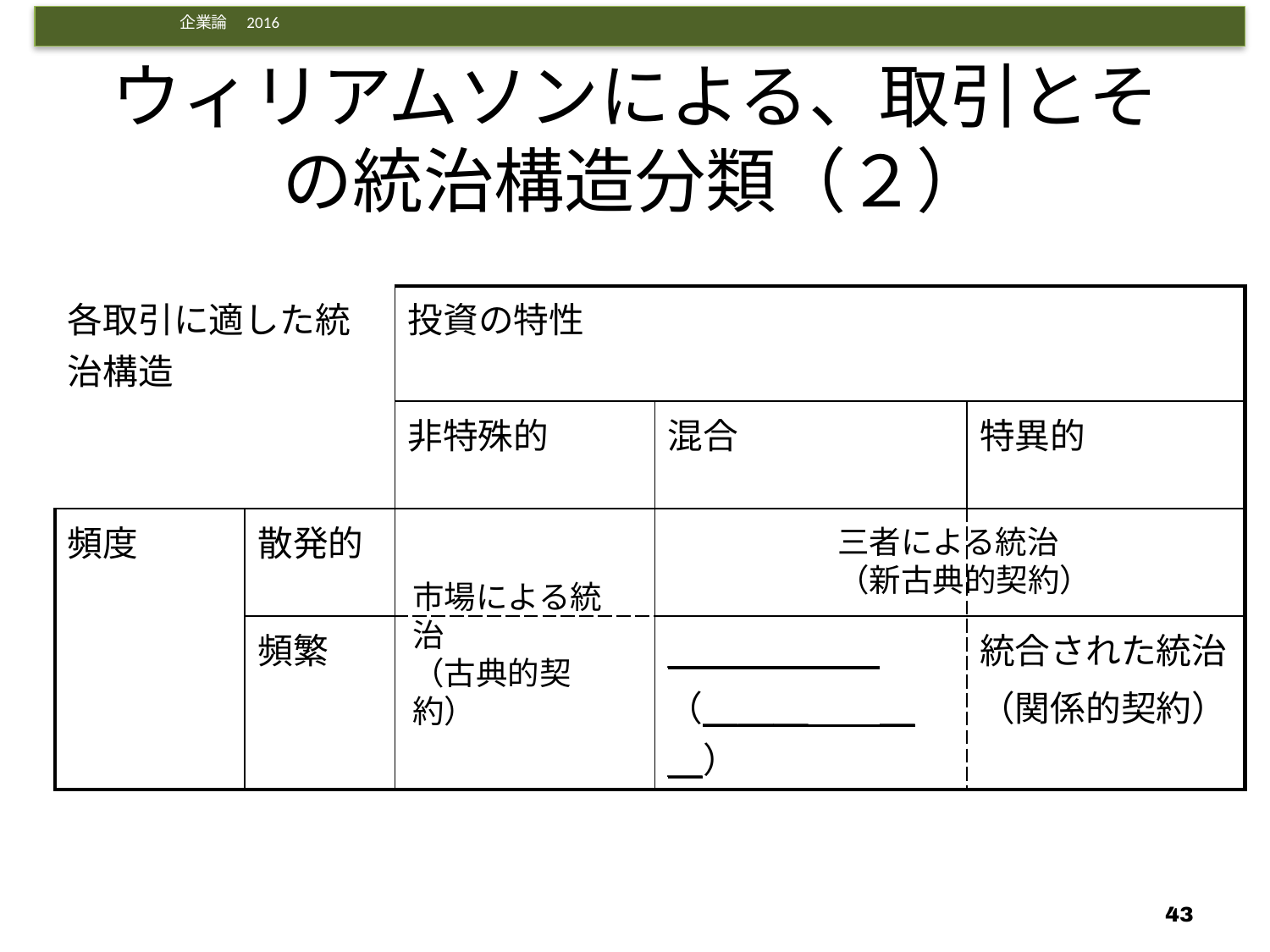

# ウィリアムソンによる、取引とその統治構造分類（２）
| 各取引に適した統治構造 |  | 投資の特性 |  |  |
| --- | --- | --- | --- | --- |
|  |  | 非特殊的 | 混合 | 特異的 |
| 頻度 | 散発的 |  |  |  |
|  | 頻繁 |  | ＿＿＿＿＿＿　　 （＿＿＿　　＿＿） | 統合された統治 （関係的契約） |
三者による統治
（新古典的契約）

市場による統治
（古典的契約）

43